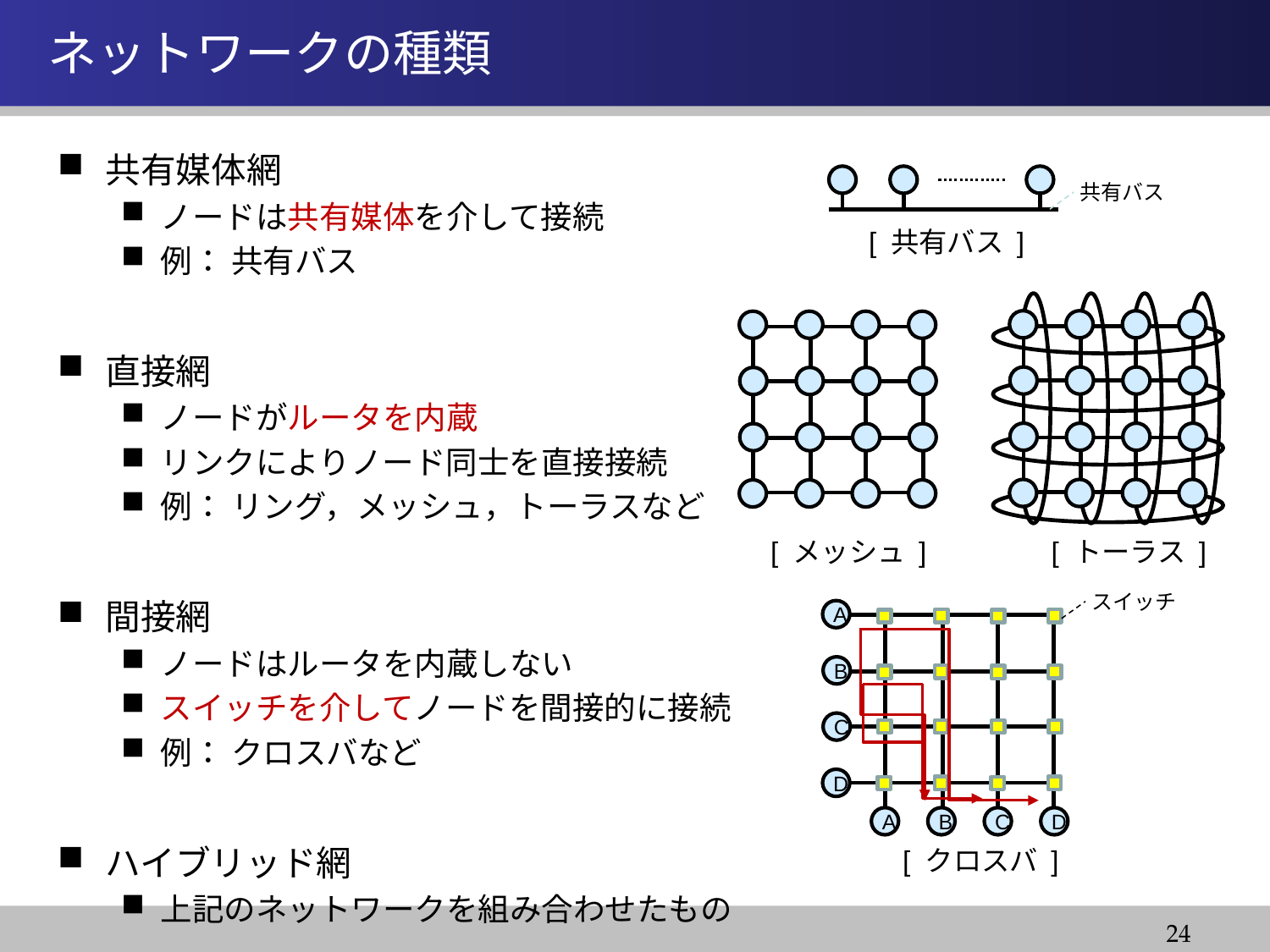

情報システム基盤学基礎１
# ネットワークの種類
共有媒体網
ノードは共有媒体を介して接続
例： 共有バス

直接網
ノードがルータを内蔵
リンクによりノード同士を直接接続
例： リング，メッシュ，トーラスなど

間接網
ノードはルータを内蔵しない
スイッチを介してノードを間接的に接続
例： クロスバなど

ハイブリッド網
上記のネットワークを組み合わせたもの

共有バス
[ 共有バス ]

[ メッシュ ]
[ トーラス ]
スイッチ
A

B

C

D

A
B
C
D
[ クロスバ ]
24